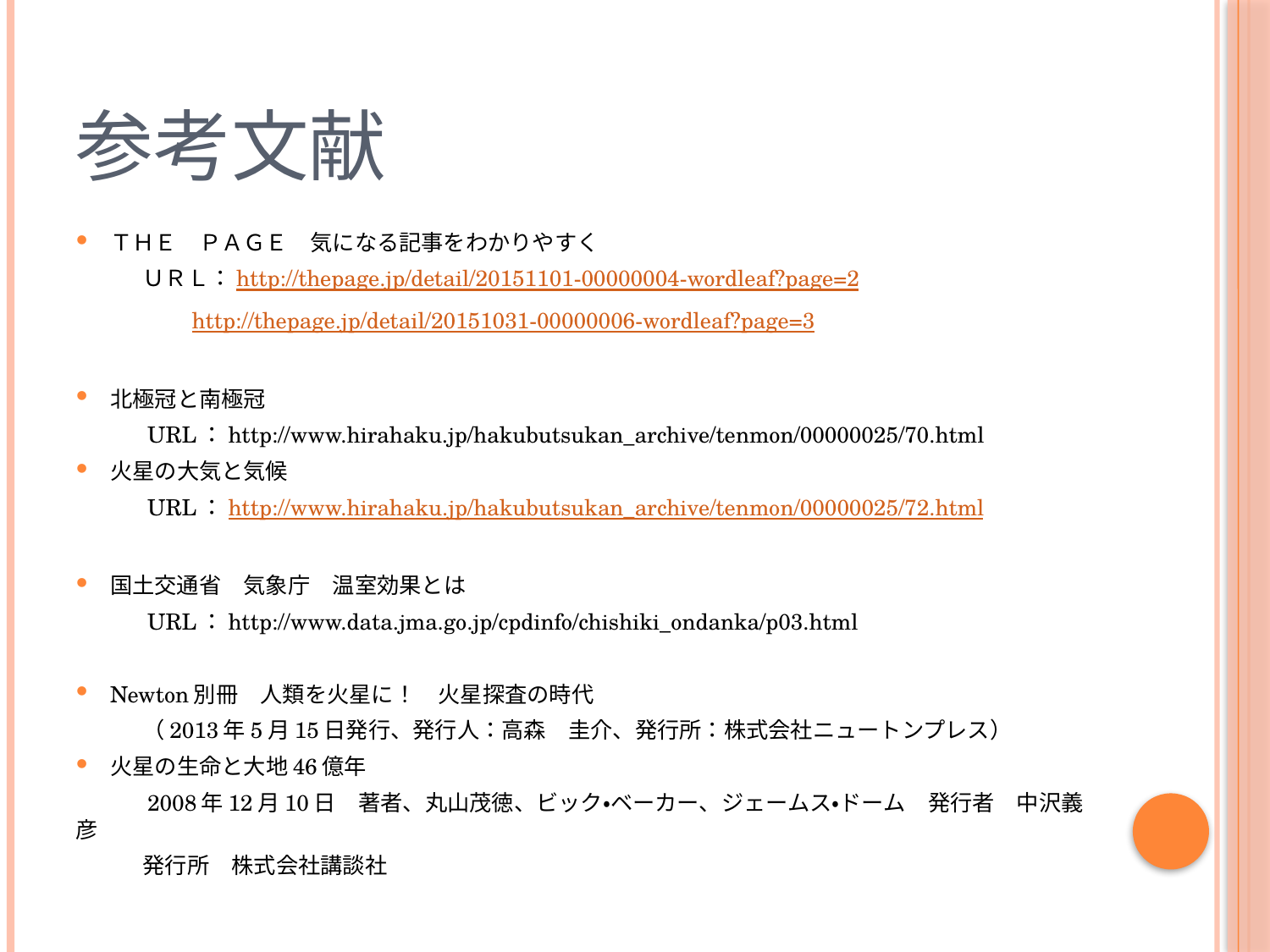

# 参考文献
ＴＨＥ　ＰＡＧＥ　気になる記事をわかりやすく
　　　ＵＲＬ：http://thepage.jp/detail/20151101-00000004-wordleaf?page=2
　　　　　http://thepage.jp/detail/20151031-00000006-wordleaf?page=3

北極冠と南極冠
　　　URL：http://www.hirahaku.jp/hakubutsukan_archive/tenmon/00000025/70.html
火星の大気と気候
　　　URL：http://www.hirahaku.jp/hakubutsukan_archive/tenmon/00000025/72.html

国土交通省　気象庁　温室効果とは
　　　URL：http://www.data.jma.go.jp/cpdinfo/chishiki_ondanka/p03.html

Newton別冊　人類を火星に！　火星探査の時代
　　　（2013年5月15日発行、発行人：高森　圭介、発行所：株式会社ニュートンプレス）
火星の生命と大地46億年
　　　2008年12月10日　著者、丸山茂徳、ビック・ベーカー、ジェームス・ドーム　発行者　中沢義彦
　　　発行所　株式会社講談社